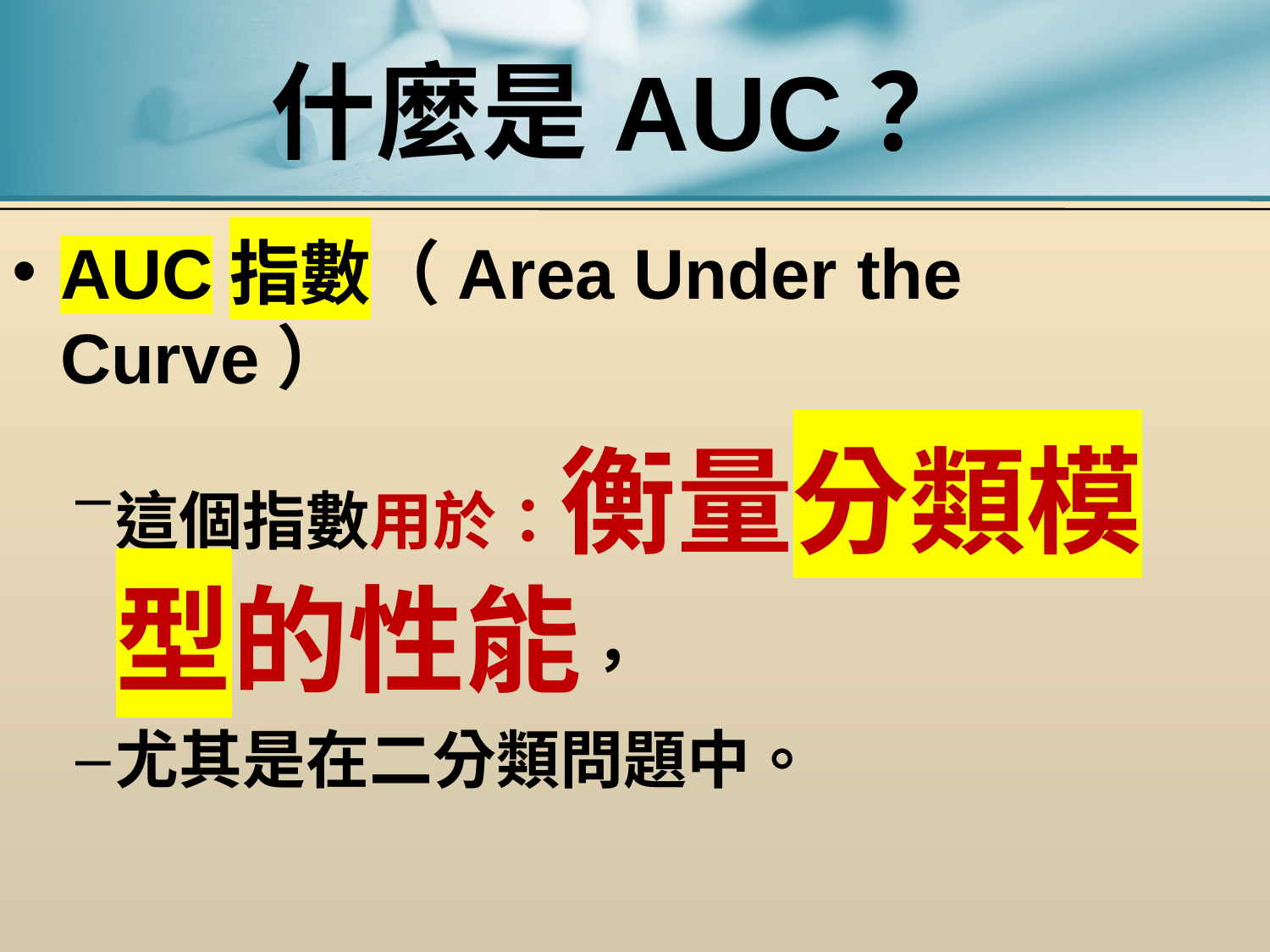

# 什麼是AUC？
AUC指數（Area Under the Curve）
這個指數用於：衡量分類模型的性能，
尤其是在二分類問題中。